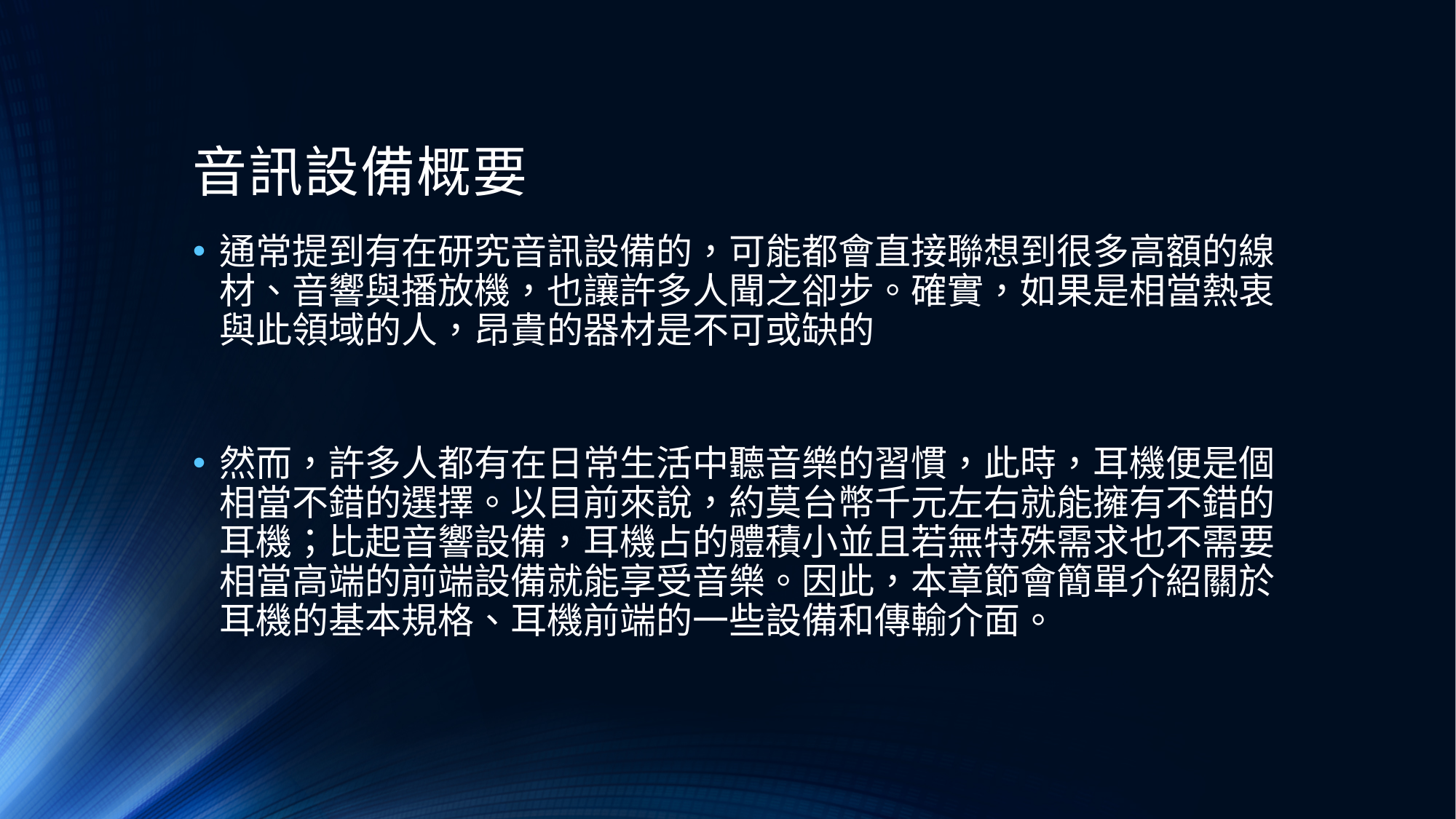

# 音訊設備概要
通常提到有在研究音訊設備的，可能都會直接聯想到很多高額的線材、音響與播放機，也讓許多人聞之卻步。確實，如果是相當熱衷與此領域的人，昂貴的器材是不可或缺的

然而，許多人都有在日常生活中聽音樂的習慣，此時，耳機便是個相當不錯的選擇。以目前來說，約莫台幣千元左右就能擁有不錯的耳機；比起音響設備，耳機占的體積小並且若無特殊需求也不需要相當高端的前端設備就能享受音樂。因此，本章節會簡單介紹關於耳機的基本規格、耳機前端的一些設備和傳輸介面。